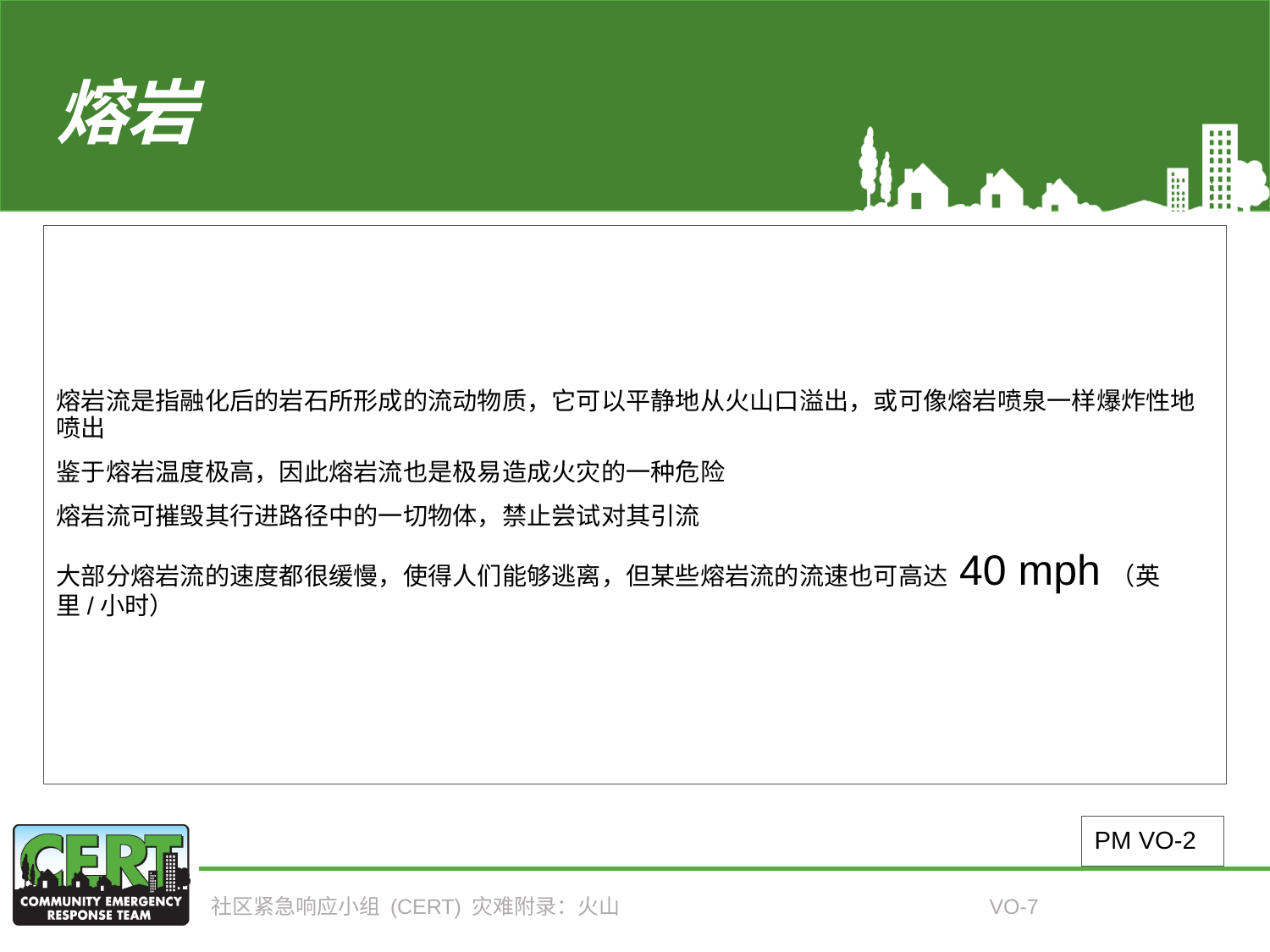

# 熔岩
熔岩流是指融化后的岩石所形成的流动物质，它可以平静地从火山口溢出，或可像熔岩喷泉一样爆炸性地喷出
鉴于熔岩温度极高，因此熔岩流也是极易造成火灾的一种危险
熔岩流可摧毁其行进路径中的一切物体，禁止尝试对其引流
大部分熔岩流的速度都很缓慢，使得人们能够逃离，但某些熔岩流的流速也可高达 40 mph（英里/小时）
PM VO-2
社区紧急响应小组 (CERT) 灾难附录：火山
VO-7